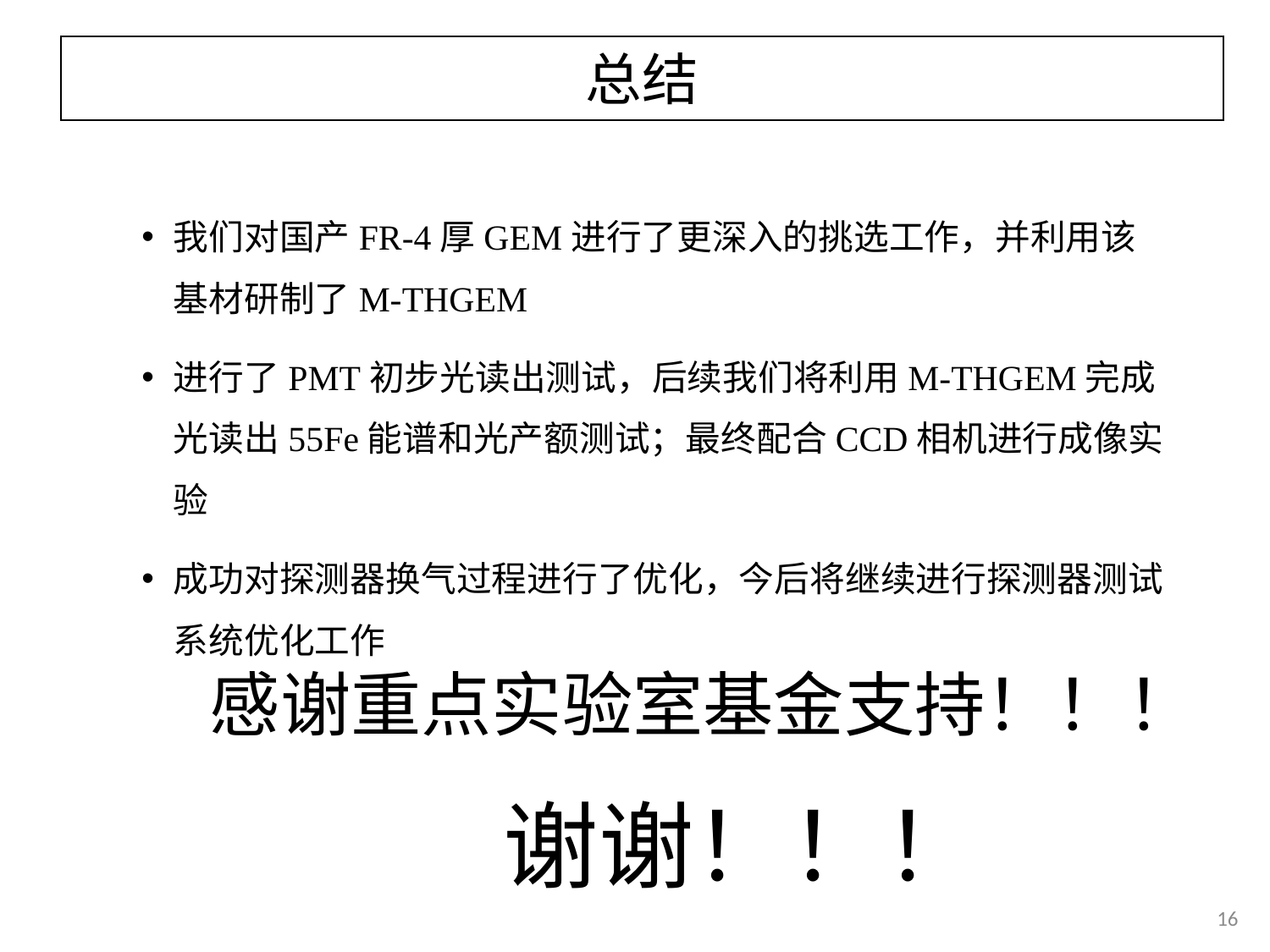

总结
我们对国产FR-4厚GEM进行了更深入的挑选工作，并利用该基材研制了M-THGEM
进行了PMT初步光读出测试，后续我们将利用M-THGEM完成光读出55Fe能谱和光产额测试；最终配合CCD相机进行成像实验
成功对探测器换气过程进行了优化，今后将继续进行探测器测试系统优化工作
感谢重点实验室基金支持！！！
谢谢！！！
16